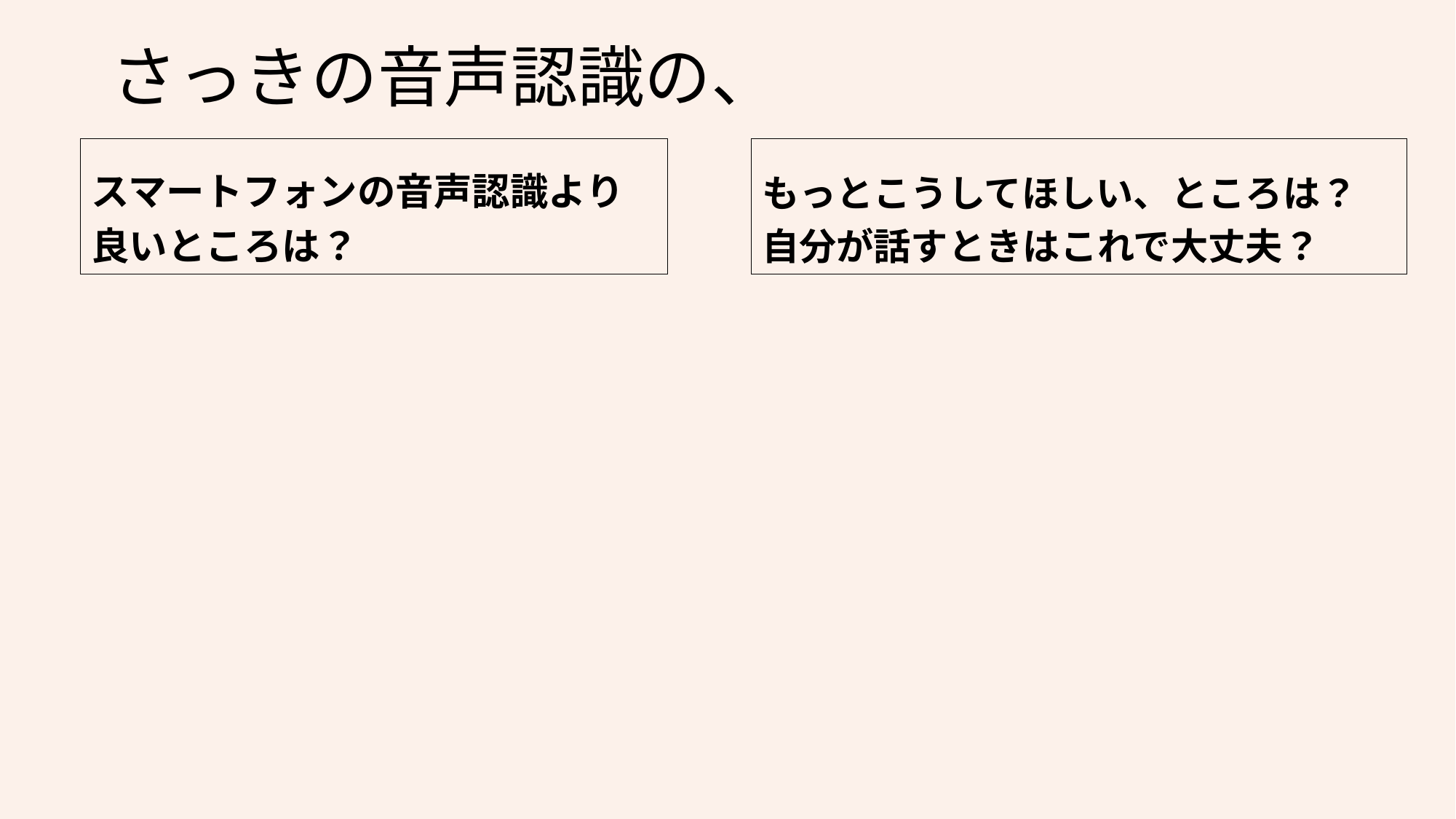

# さっきの音声認識の、
スマートフォンの音声認識より
良いところは？
もっとこうしてほしい、ところは？
自分が話すときはこれで大丈夫？